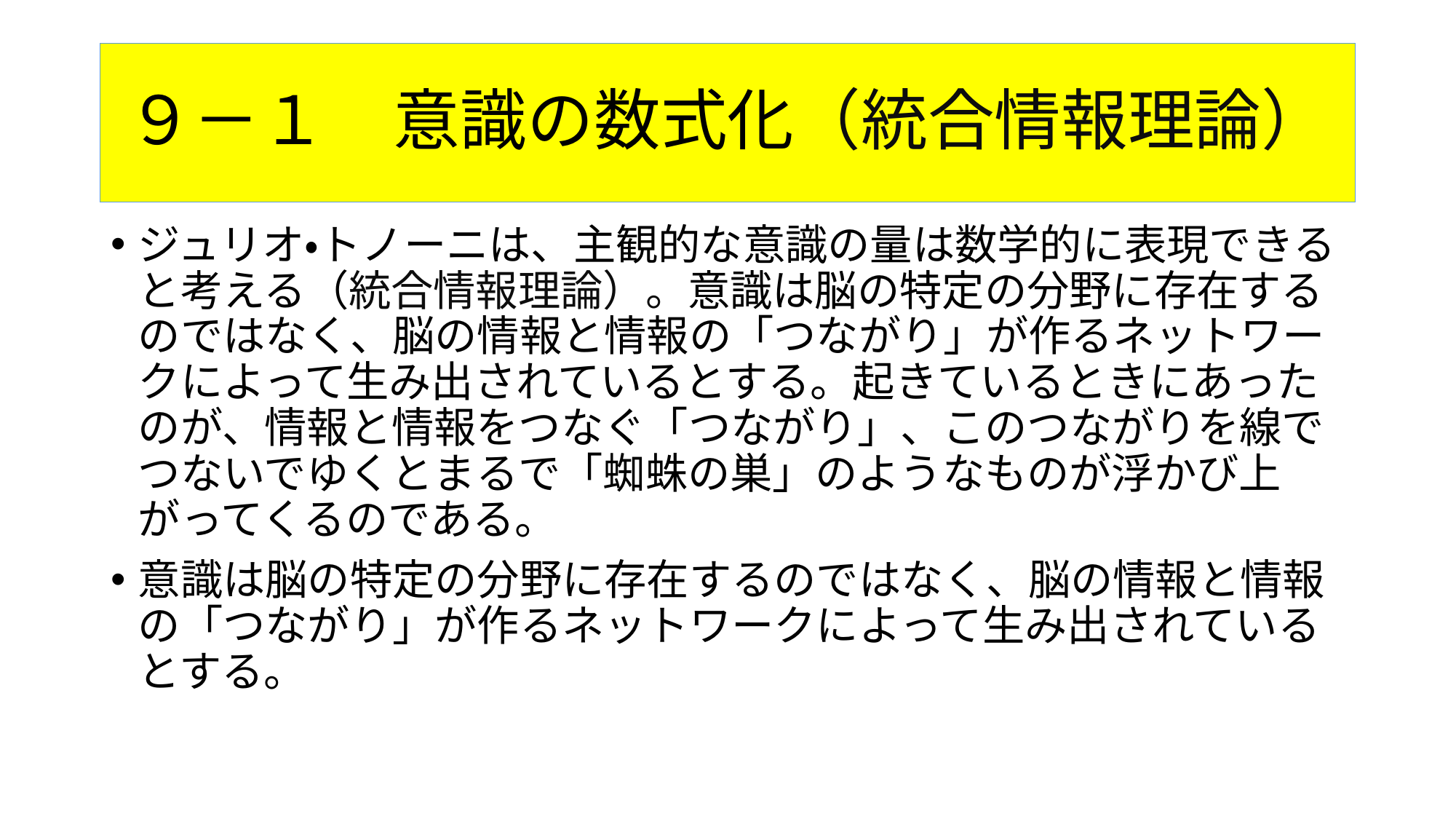

# ９－１　意識の数式化（統合情報理論）
ジュリオ・トノーニは、主観的な意識の量は数学的に表現できると考える（統合情報理論）。意識は脳の特定の分野に存在するのではなく、脳の情報と情報の「つながり」が作るネットワークによって生み出されているとする。起きているときにあったのが、情報と情報をつなぐ「つながり」、このつながりを線でつないでゆくとまるで「蜘蛛の巣」のようなものが浮かび上がってくるのである。
意識は脳の特定の分野に存在するのではなく、脳の情報と情報の「つながり」が作るネットワークによって生み出されているとする。